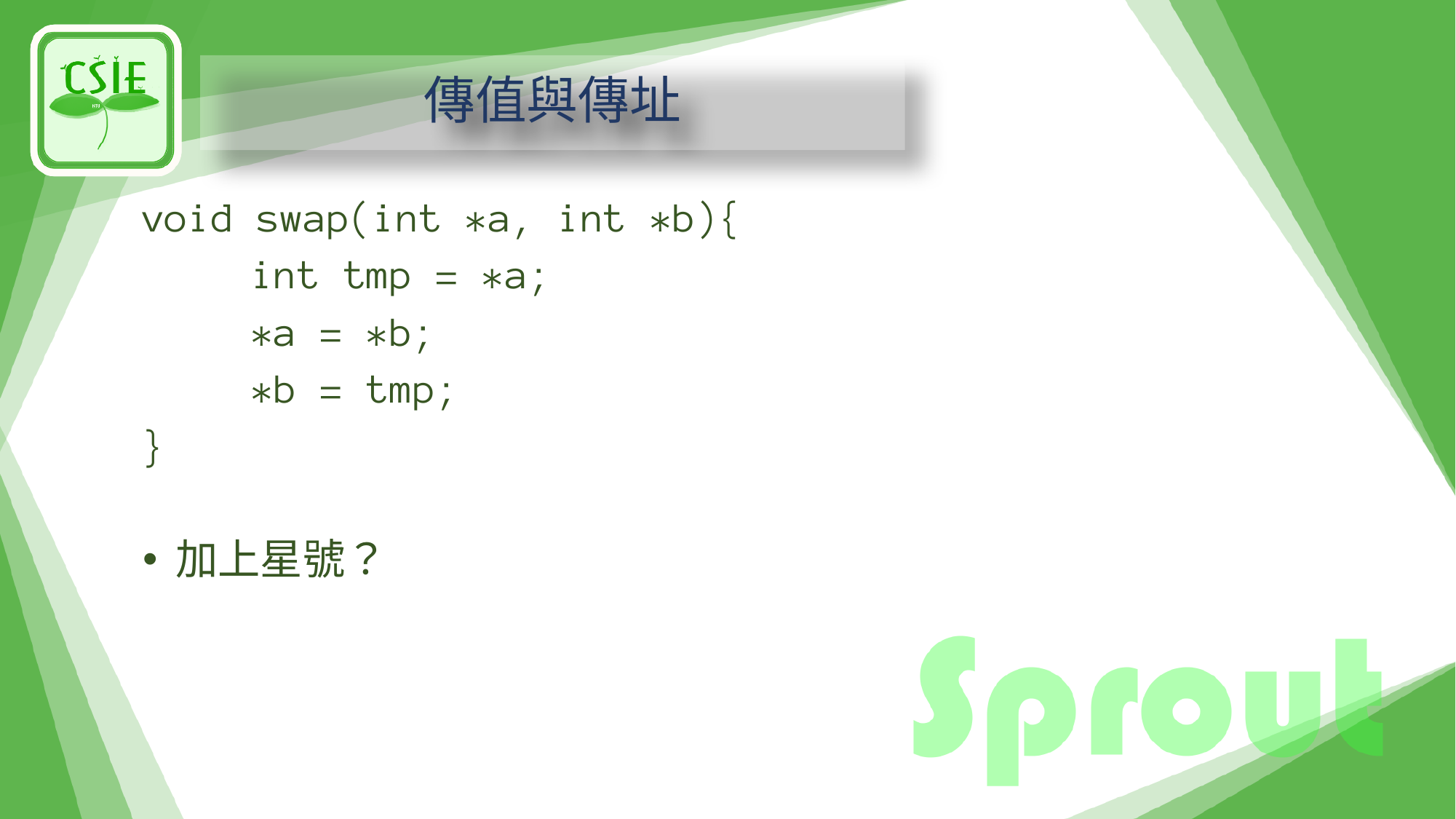

# 傳值與傳址
void swap(int *a, int *b){
	int tmp = *a;
	*a = *b;
	*b = tmp;
}

加上星號？